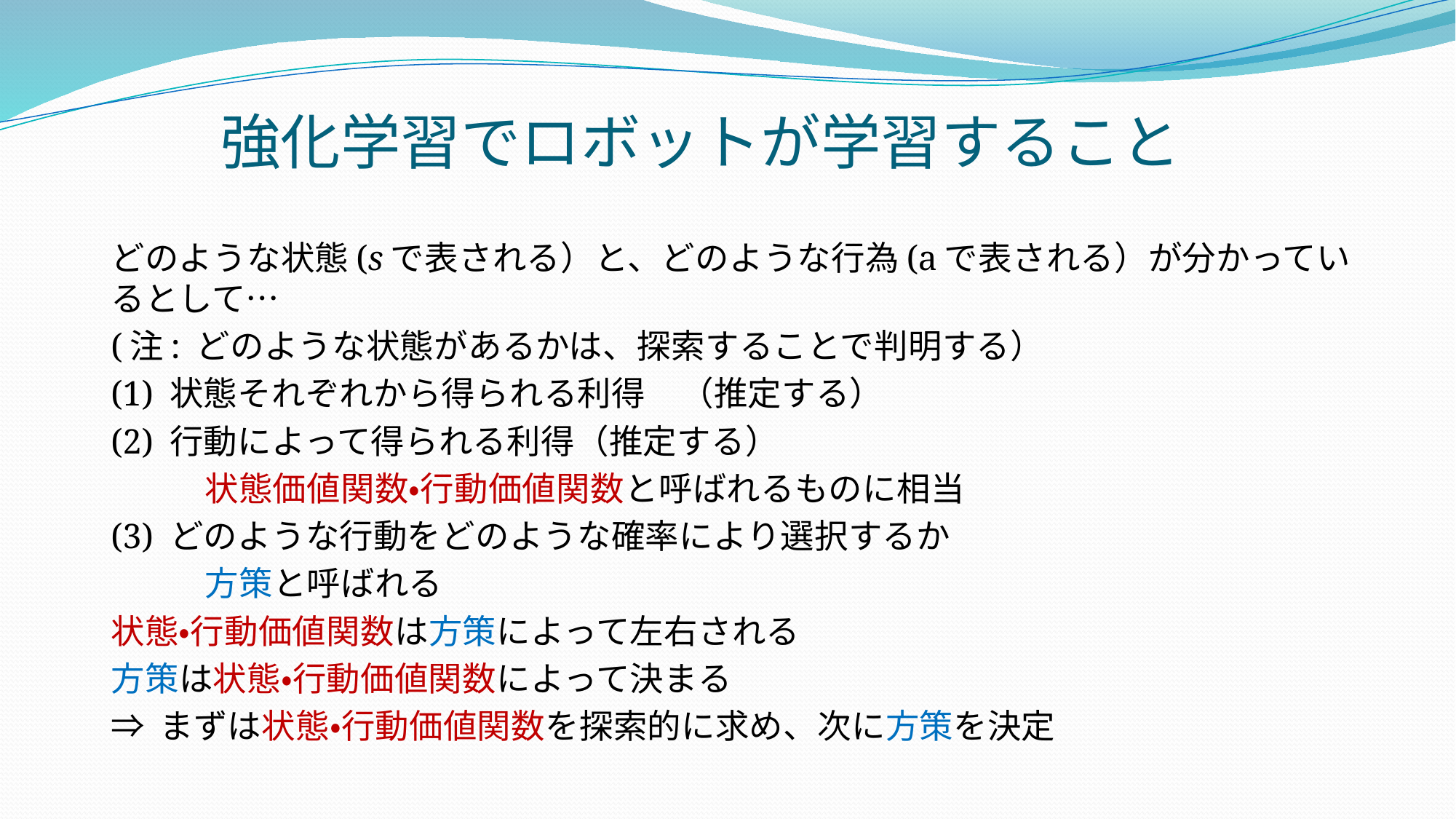

# 強化学習でロボットが学習すること
どのような状態(sで表される）と、どのような行為(aで表される）が分かっているとして…
(注: どのような状態があるかは、探索することで判明する）
(1) 状態それぞれから得られる利得　（推定する）
(2) 行動によって得られる利得（推定する）
	状態価値関数・行動価値関数と呼ばれるものに相当
(3) どのような行動をどのような確率により選択するか
	方策と呼ばれる
状態・行動価値関数は方策によって左右される
方策は状態・行動価値関数によって決まる
⇒ まずは状態・行動価値関数を探索的に求め、次に方策を決定